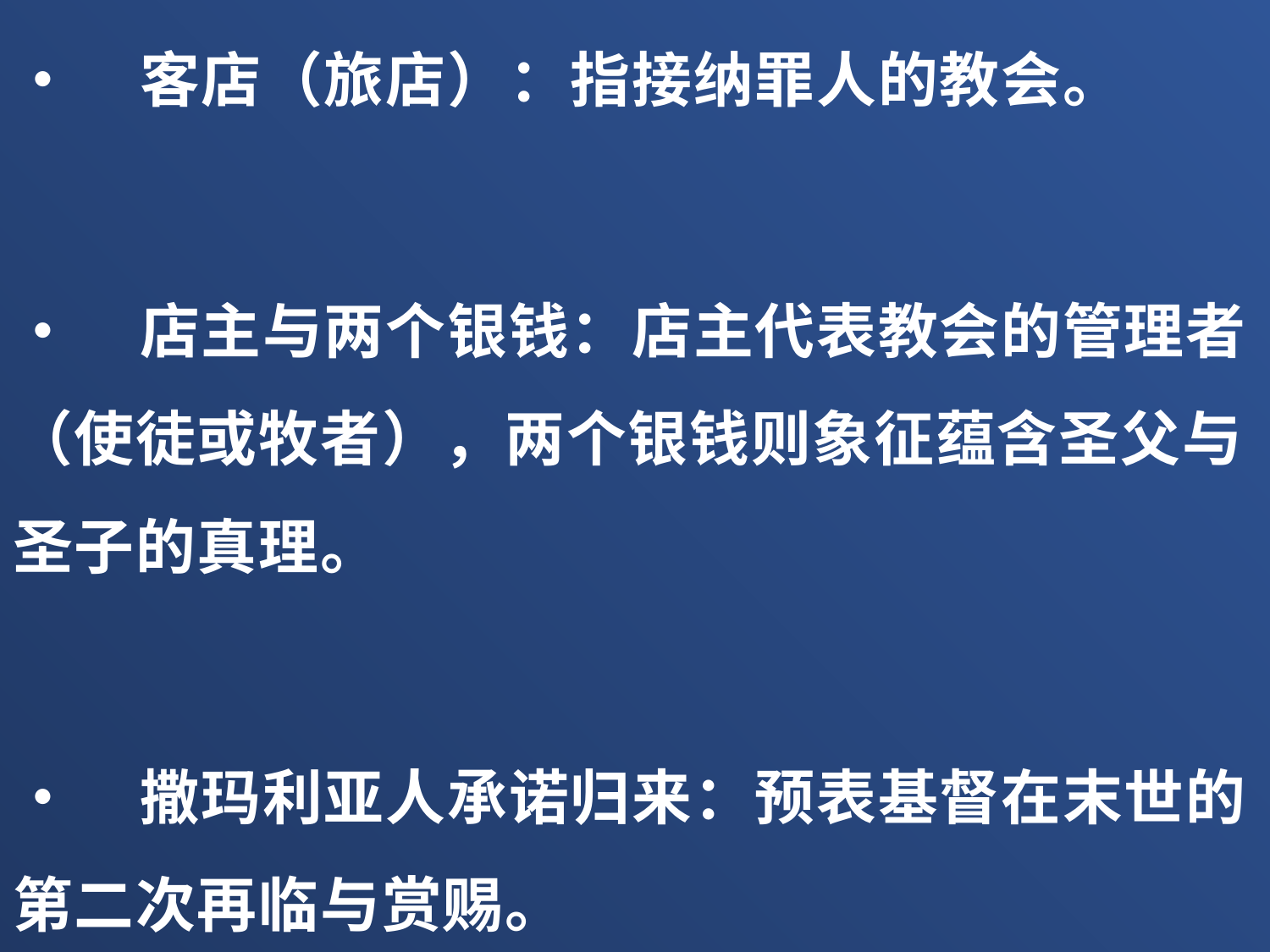

•	客店（旅店）：指接纳罪人的教会。

•	店主与两个银钱：店主代表教会的管理者（使徒或牧者），两个银钱则象征蕴含圣父与圣子的真理。

•	撒玛利亚人承诺归来：预表基督在末世的第二次再临与赏赐。